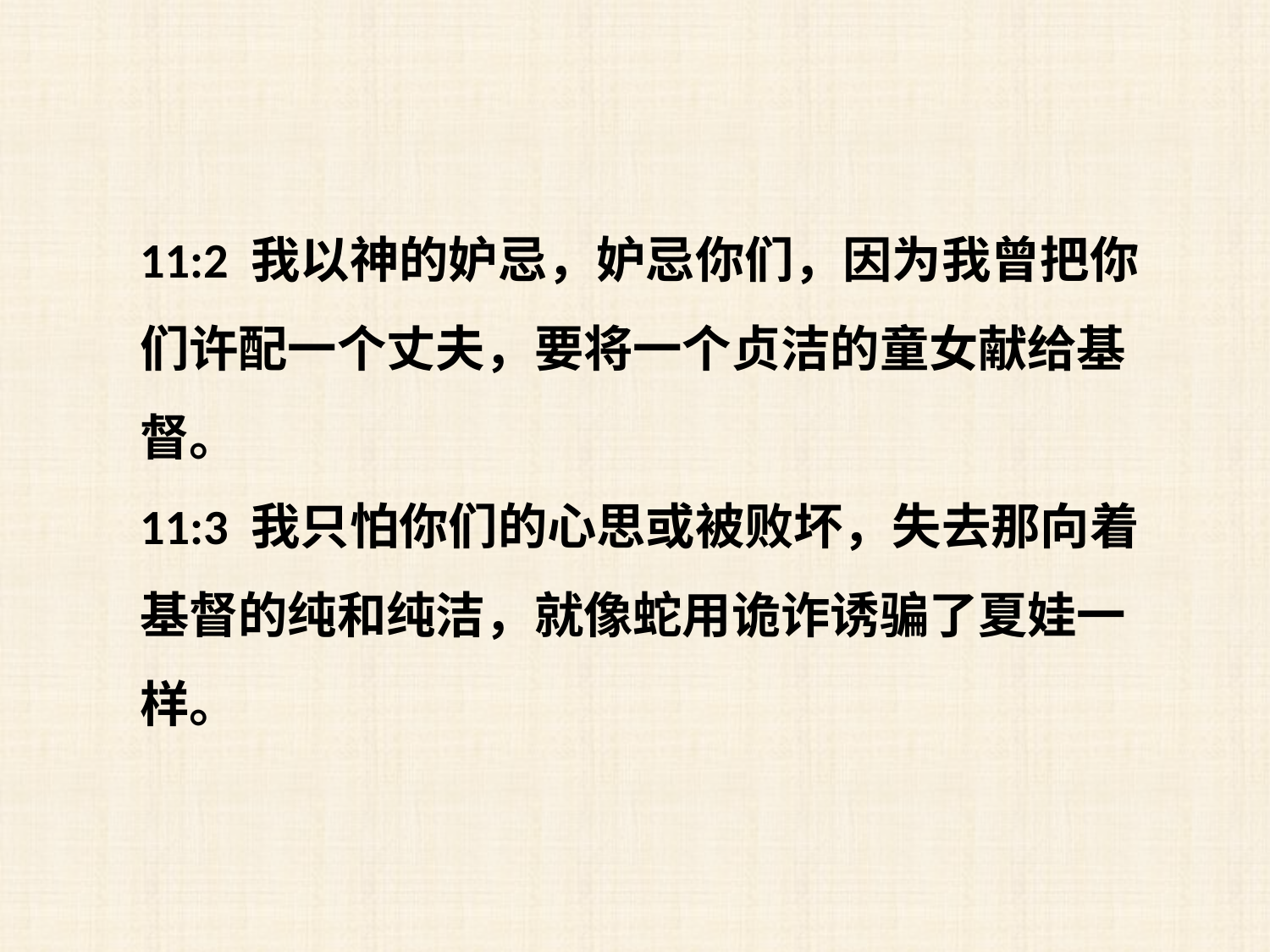

11:2 我以神的妒忌，妒忌你们，因为我曾把你们许配一个丈夫，要将一个贞洁的童女献给基督。
11:3 我只怕你们的心思或被败坏，失去那向着基督的纯和纯洁，就像蛇用诡诈诱骗了夏娃一样。